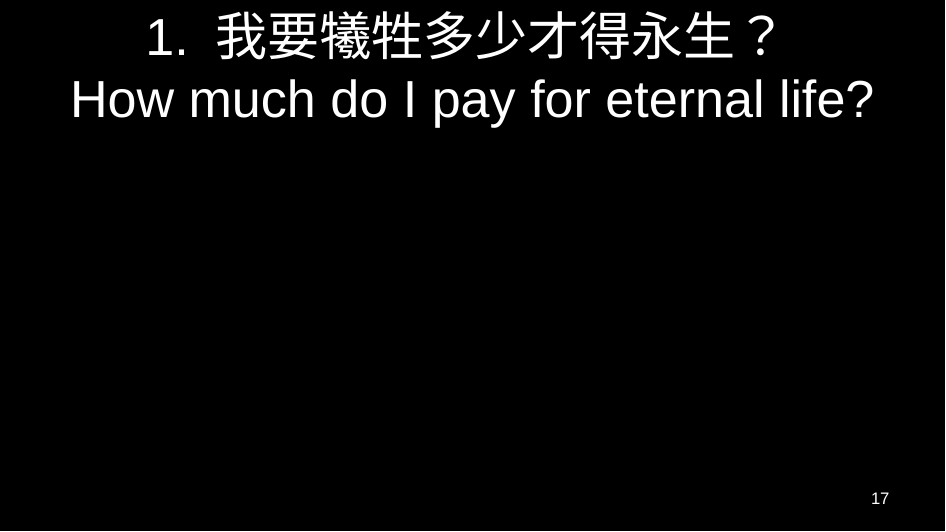

# 1. 我要犧牲多少才得永生？ How much do I pay for eternal life?

17